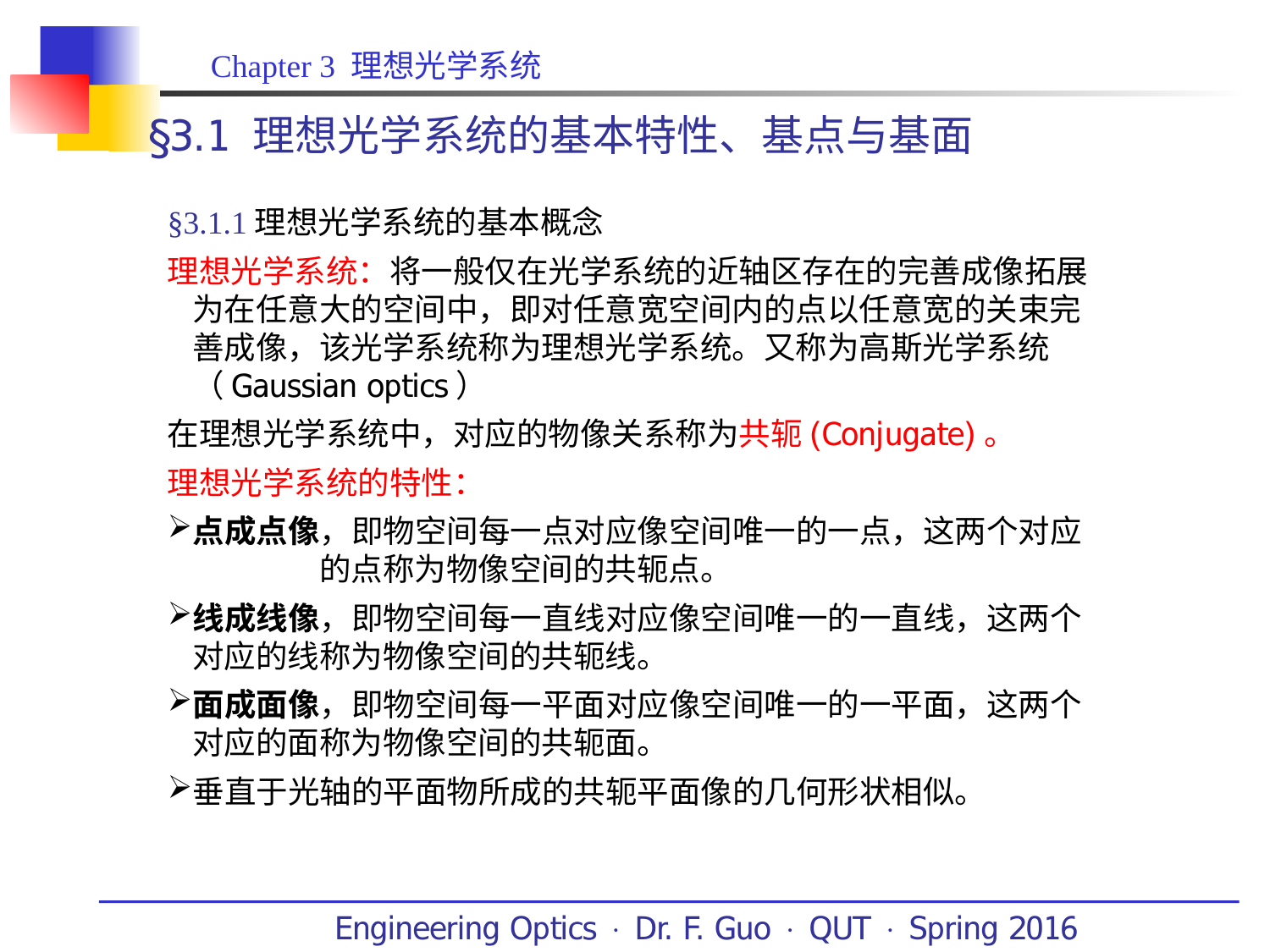

# §3.1 理想光学系统的基本特性、基点与基面
§3.1.1理想光学系统的基本概念
理想光学系统：将一般仅在光学系统的近轴区存在的完善成像拓展为在任意大的空间中，即对任意宽空间内的点以任意宽的关束完善成像，该光学系统称为理想光学系统。又称为高斯光学系统（Gaussian optics）
在理想光学系统中，对应的物像关系称为共轭(Conjugate)。
理想光学系统的特性：
点成点像，即物空间每一点对应像空间唯一的一点，这两个对应　　　　的点称为物像空间的共轭点。
线成线像，即物空间每一直线对应像空间唯一的一直线，这两个对应的线称为物像空间的共轭线。
面成面像，即物空间每一平面对应像空间唯一的一平面，这两个对应的面称为物像空间的共轭面。
垂直于光轴的平面物所成的共轭平面像的几何形状相似。